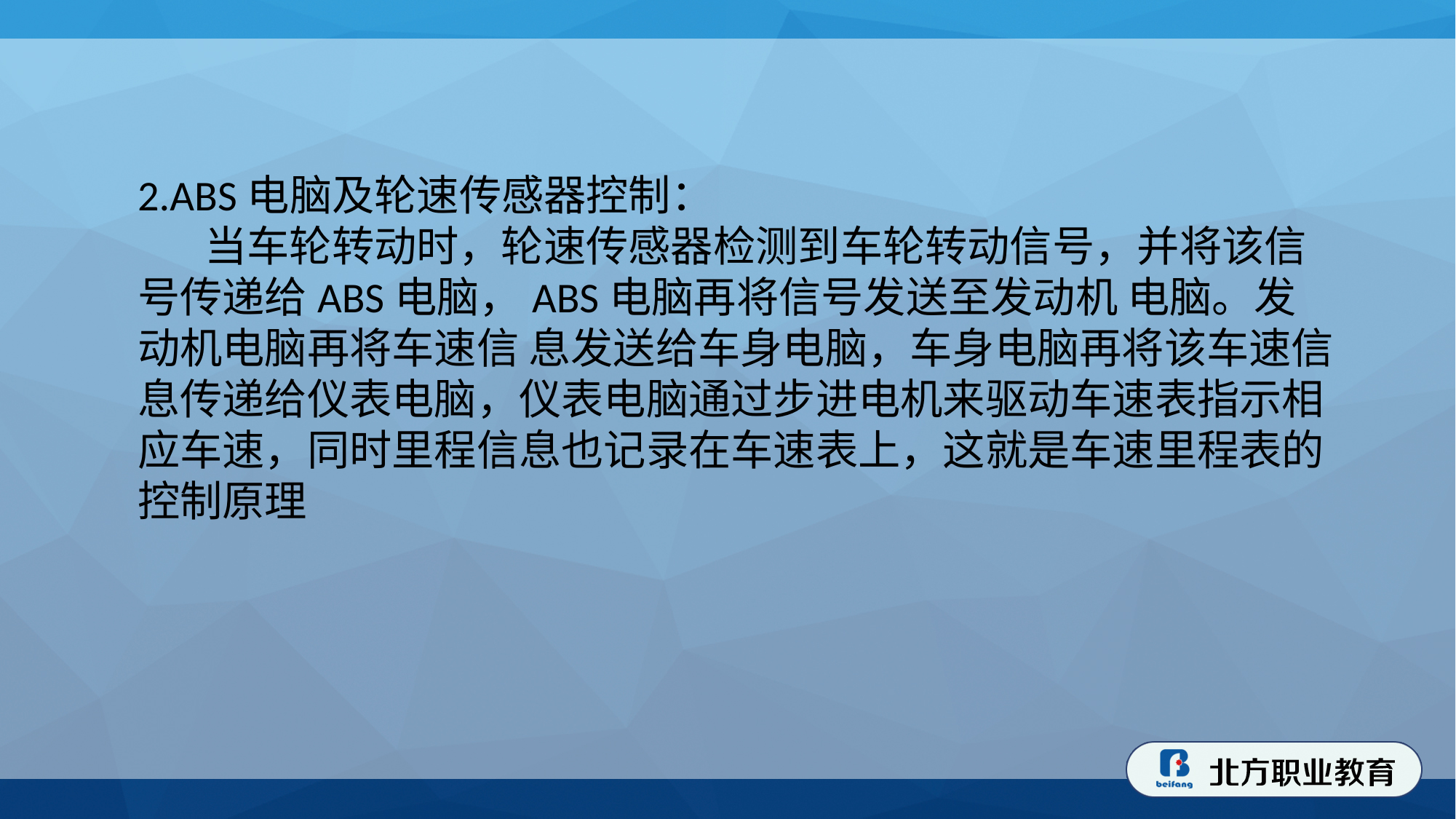

2.ABS电脑及轮速传感器控制：
      当车轮转动时，轮速传感器检测到车轮转动信号，并将该信号传递给ABS电脑，ABS电脑再将信号发送至发动机 电脑。发动机电脑再将车速信 息发送给车身电脑，车身电脑再将该车速信息传递给仪表电脑，仪表电脑通过步进电机来驱动车速表指示相应车速，同时里程信息也记录在车速表上，这就是车速里程表的控制原理